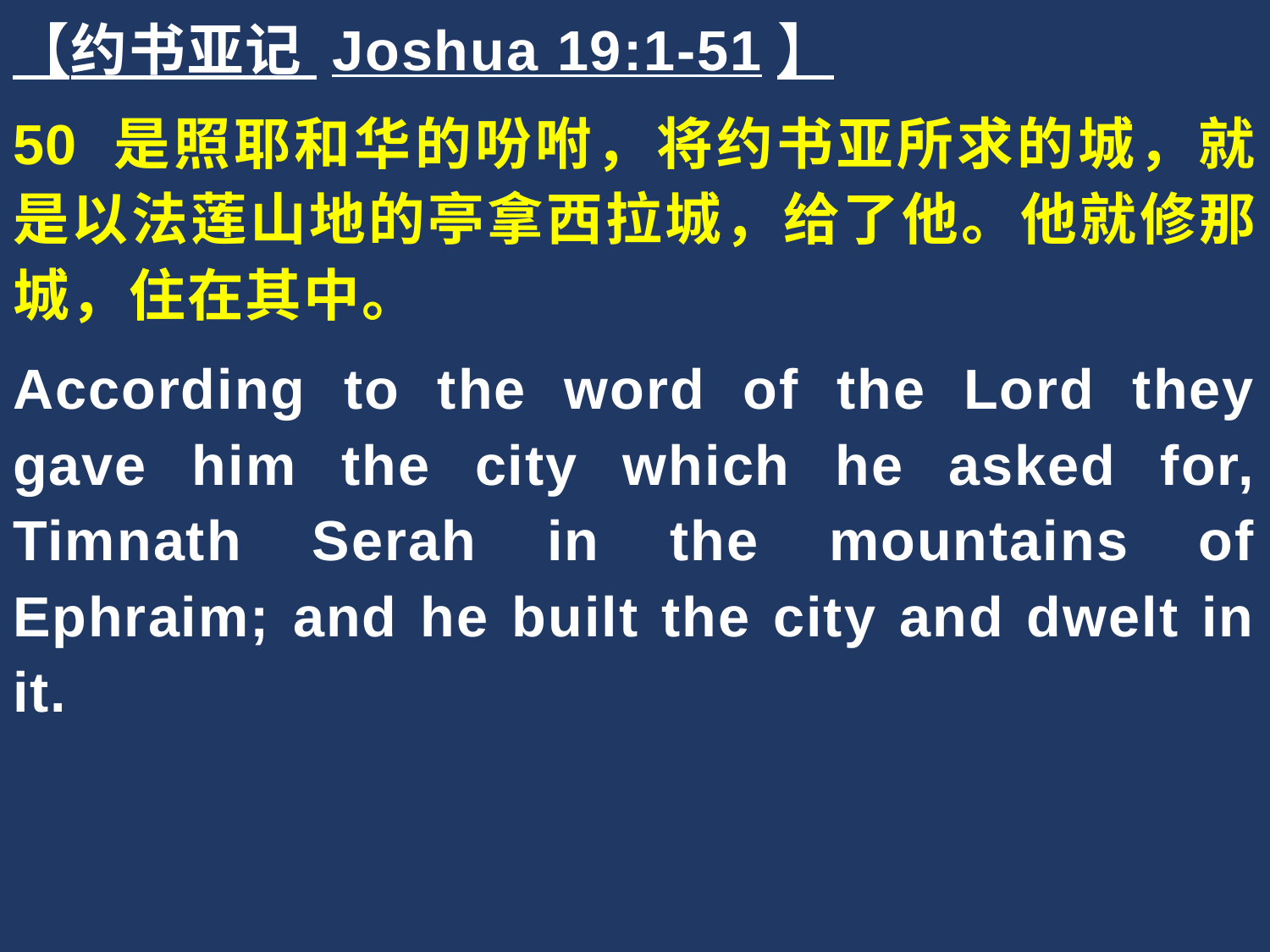

【约书亚记 Joshua 19:1-51】
50 是照耶和华的吩咐，将约书亚所求的城，就是以法莲山地的亭拿西拉城，给了他。他就修那城，住在其中。
According to the word of the Lord they gave him the city which he asked for, Timnath Serah in the mountains of Ephraim; and he built the city and dwelt in it.